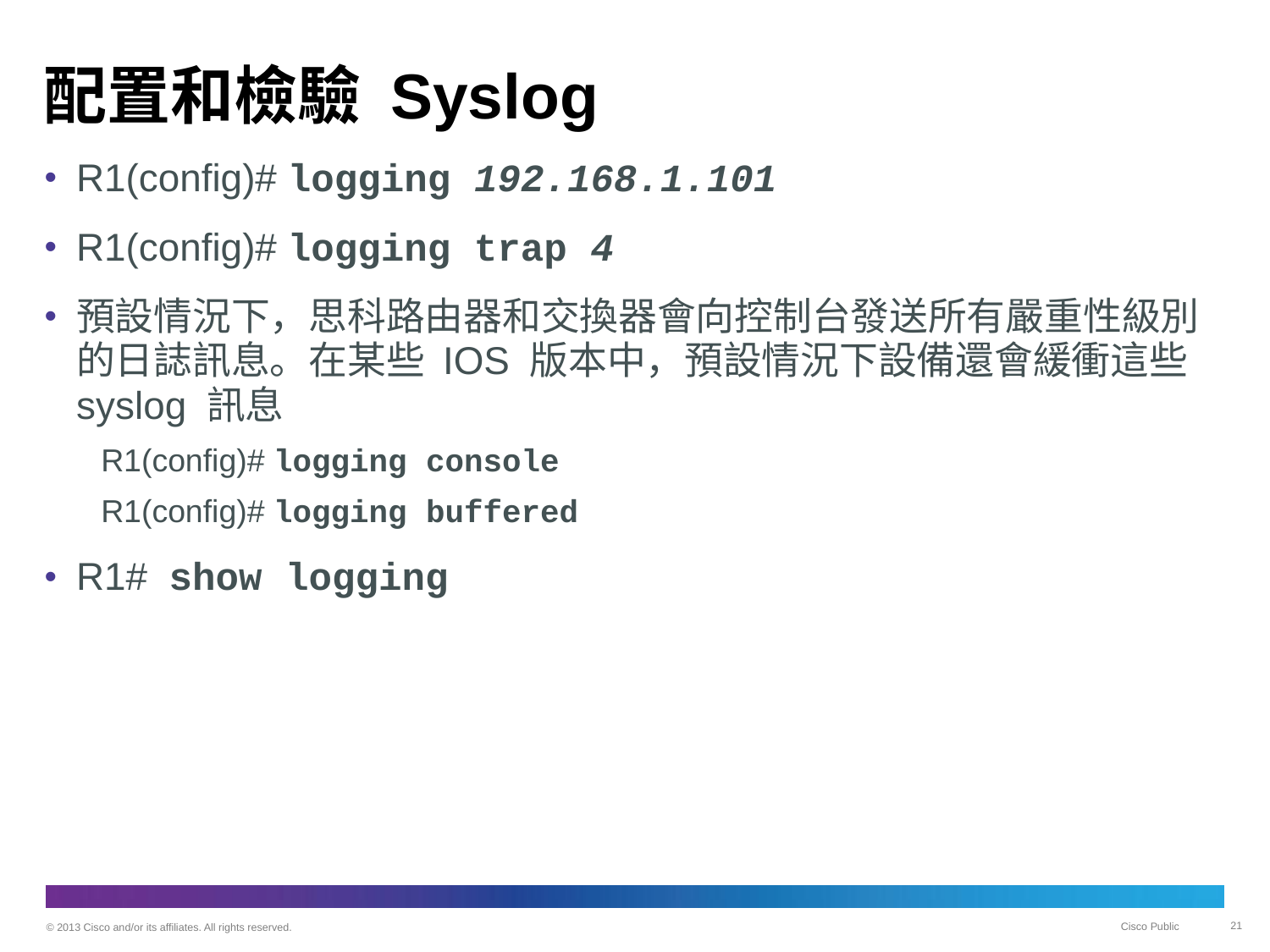

# 配置和檢驗 Syslog
R1(config)# logging 192.168.1.101
R1(config)# logging trap 4
預設情況下，思科路由器和交換器會向控制台發送所有嚴重性級別的日誌訊息。在某些 IOS 版本中，預設情況下設備還會緩衝這些 syslog 訊息
R1(config)# logging console
R1(config)# logging buffered
R1#  show logging